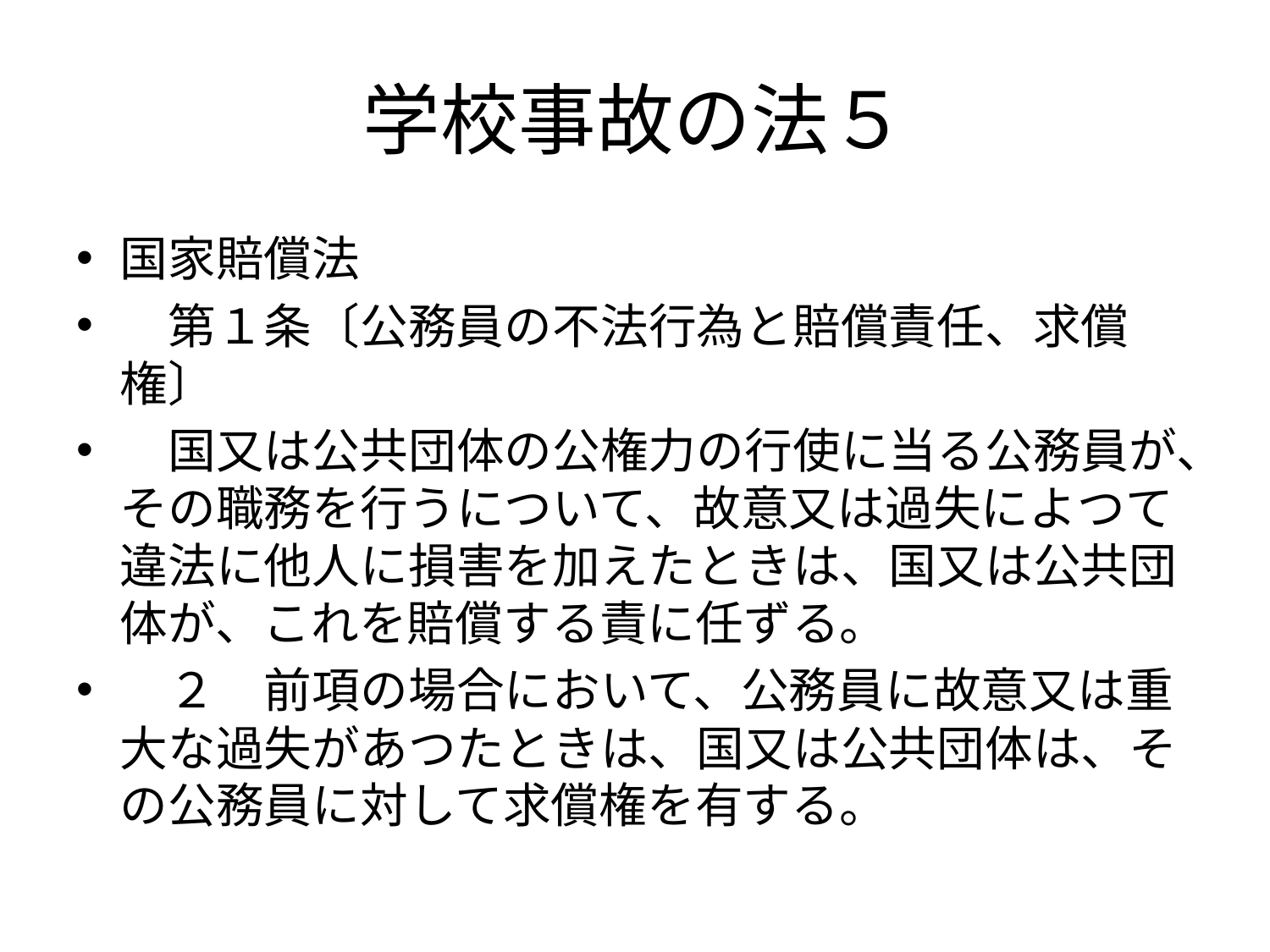

# 学校事故の法５
国家賠償法
　第１条〔公務員の不法行為と賠償責任、求償権〕
　国又は公共団体の公権力の行使に当る公務員が、その職務を行うについて、故意又は過失によつて違法に他人に損害を加えたときは、国又は公共団体が、これを賠償する責に任ずる。
　２　前項の場合において、公務員に故意又は重大な過失があつたときは、国又は公共団体は、その公務員に対して求償権を有する。